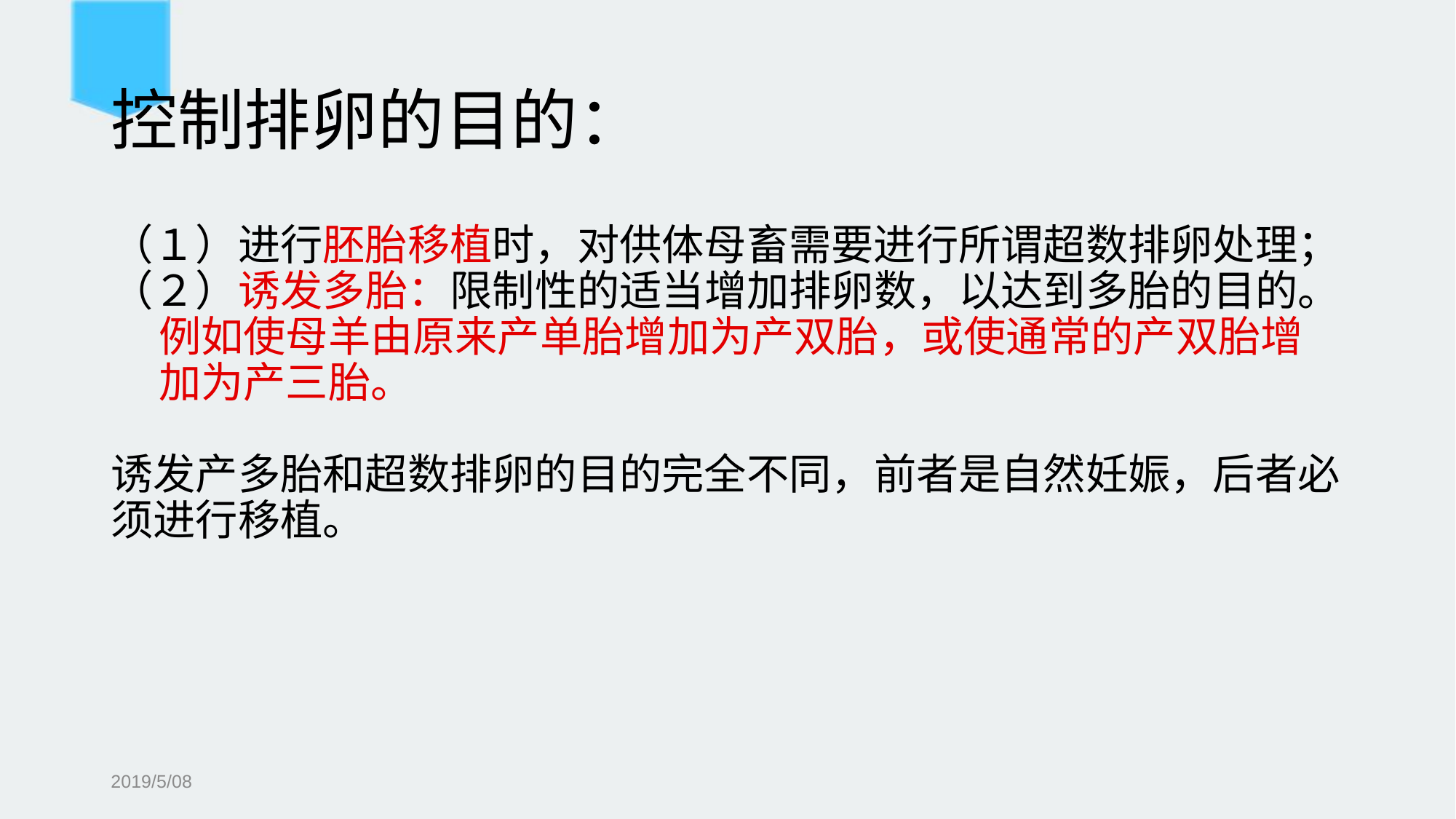

# 控制排卵的目的：
（１）进行胚胎移植时，对供体母畜需要进行所谓超数排卵处理；
（２）诱发多胎：限制性的适当增加排卵数，以达到多胎的目的。
例如使母羊由原来产单胎增加为产双胎，或使通常的产双胎增加为产三胎。

诱发产多胎和超数排卵的目的完全不同，前者是自然妊娠，后者必须进行移植。
2019/5/08